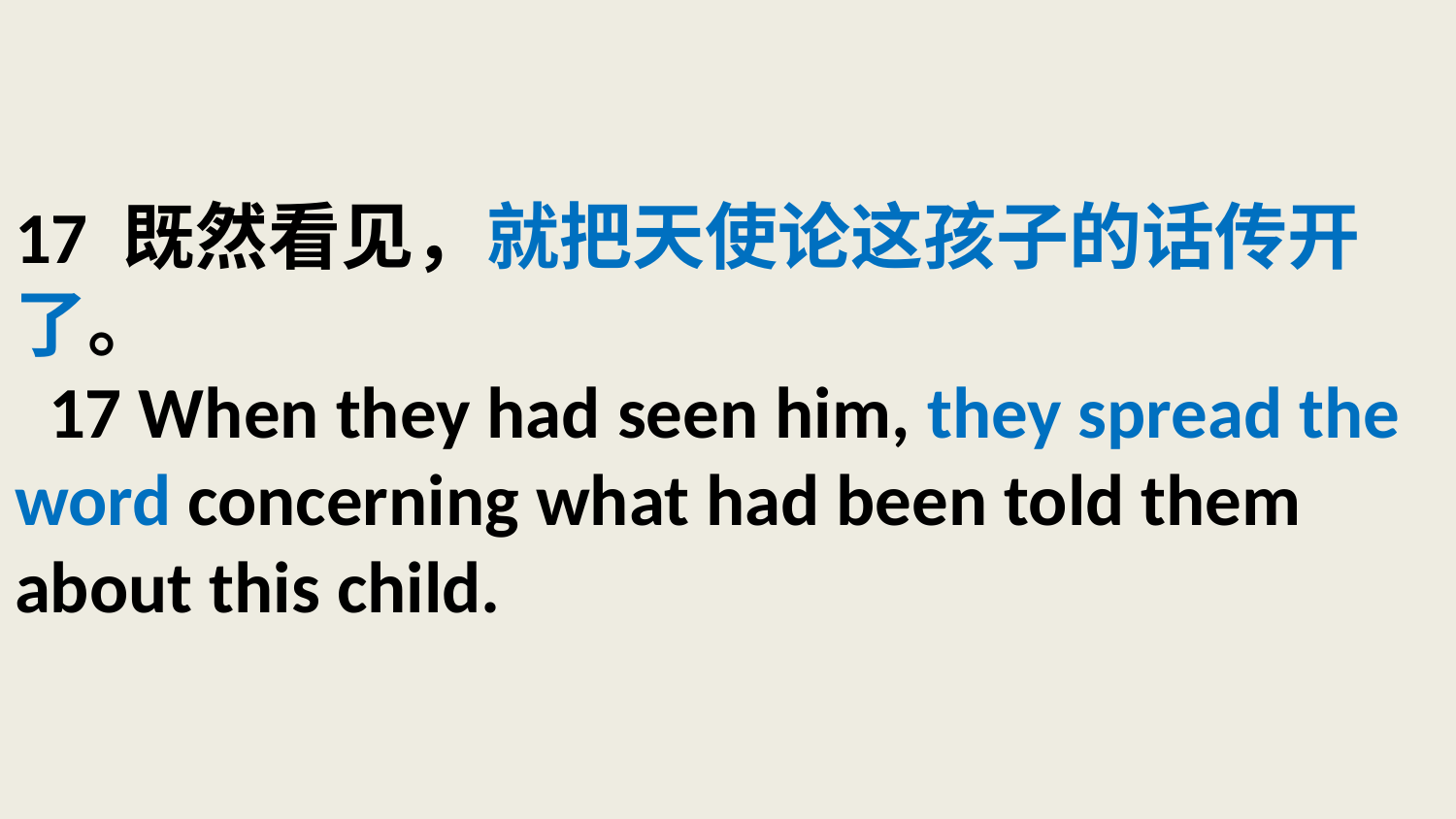

# 17 既然看见，就把天使论这孩子的话传开了。 17 When they had seen him, they spread the word concerning what had been told them about this child.